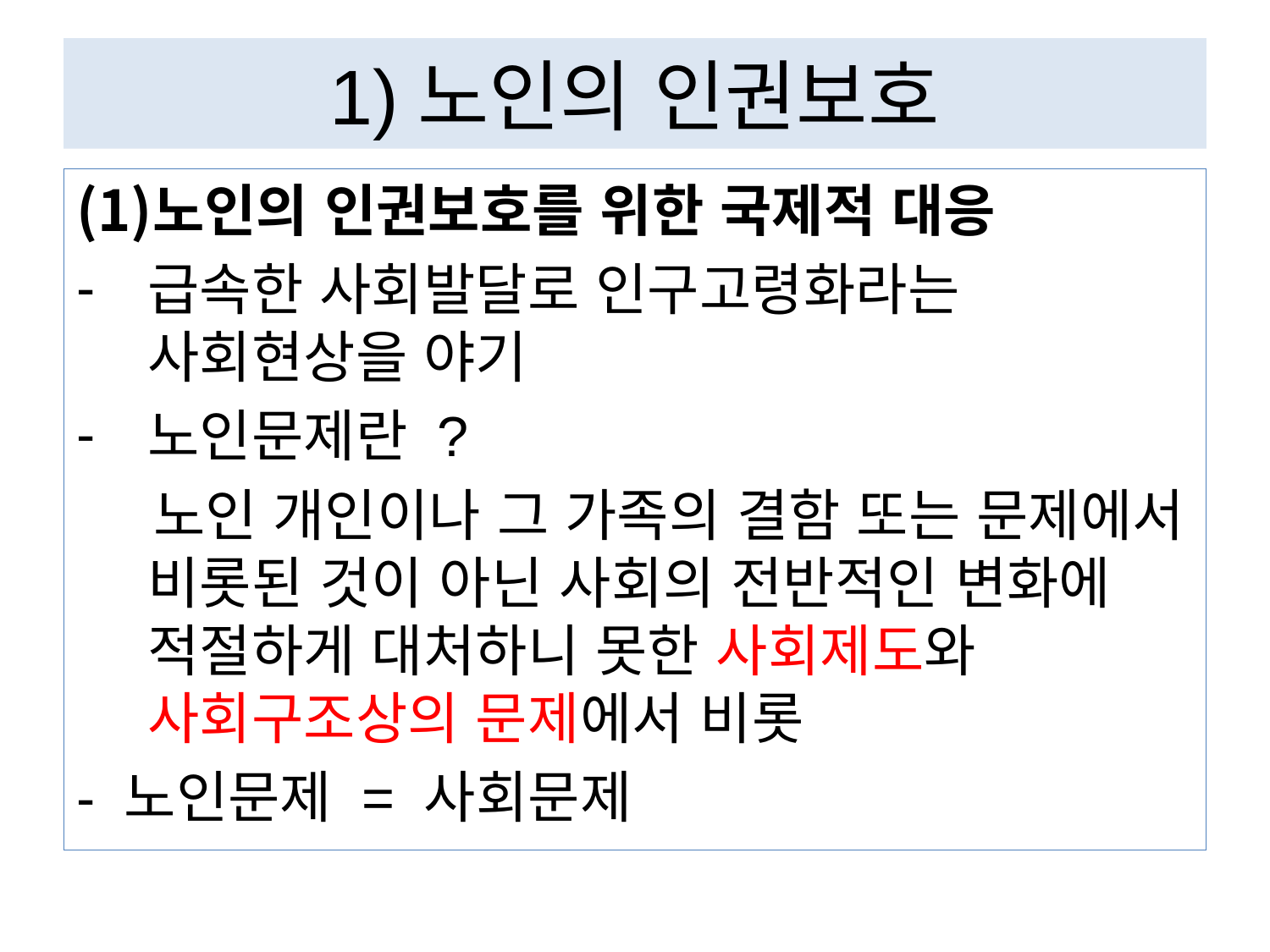

# 1)노인의 인권보호
노인의 인권보호를 위한 국제적 대응
급속한 사회발달로 인구고령화라는 사회현상을 야기
노인문제란 ?
    노인 개인이나 그 가족의 결함 또는 문제에서 비롯된 것이 아닌 사회의 전반적인 변화에 적절하게 대처하니 못한 사회제도와 사회구조상의 문제에서 비롯
- 노인문제 = 사회문제